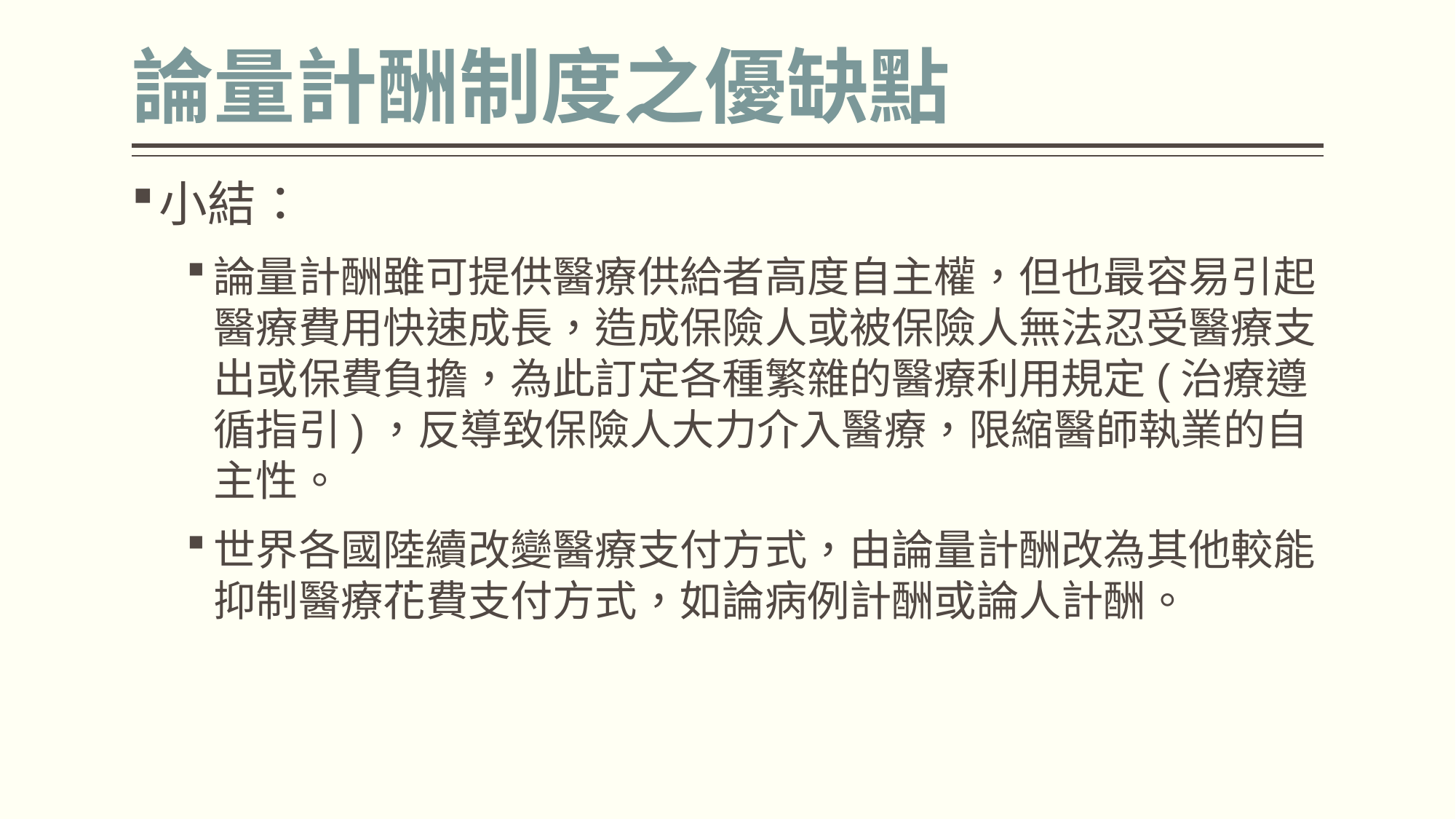

# 論量計酬制度之優缺點
小結：
論量計酬雖可提供醫療供給者高度自主權，但也最容易引起醫療費用快速成長，造成保險人或被保險人無法忍受醫療支出或保費負擔，為此訂定各種繁雜的醫療利用規定(治療遵循指引)，反導致保險人大力介入醫療，限縮醫師執業的自主性。
世界各國陸續改變醫療支付方式，由論量計酬改為其他較能抑制醫療花費支付方式，如論病例計酬或論人計酬。